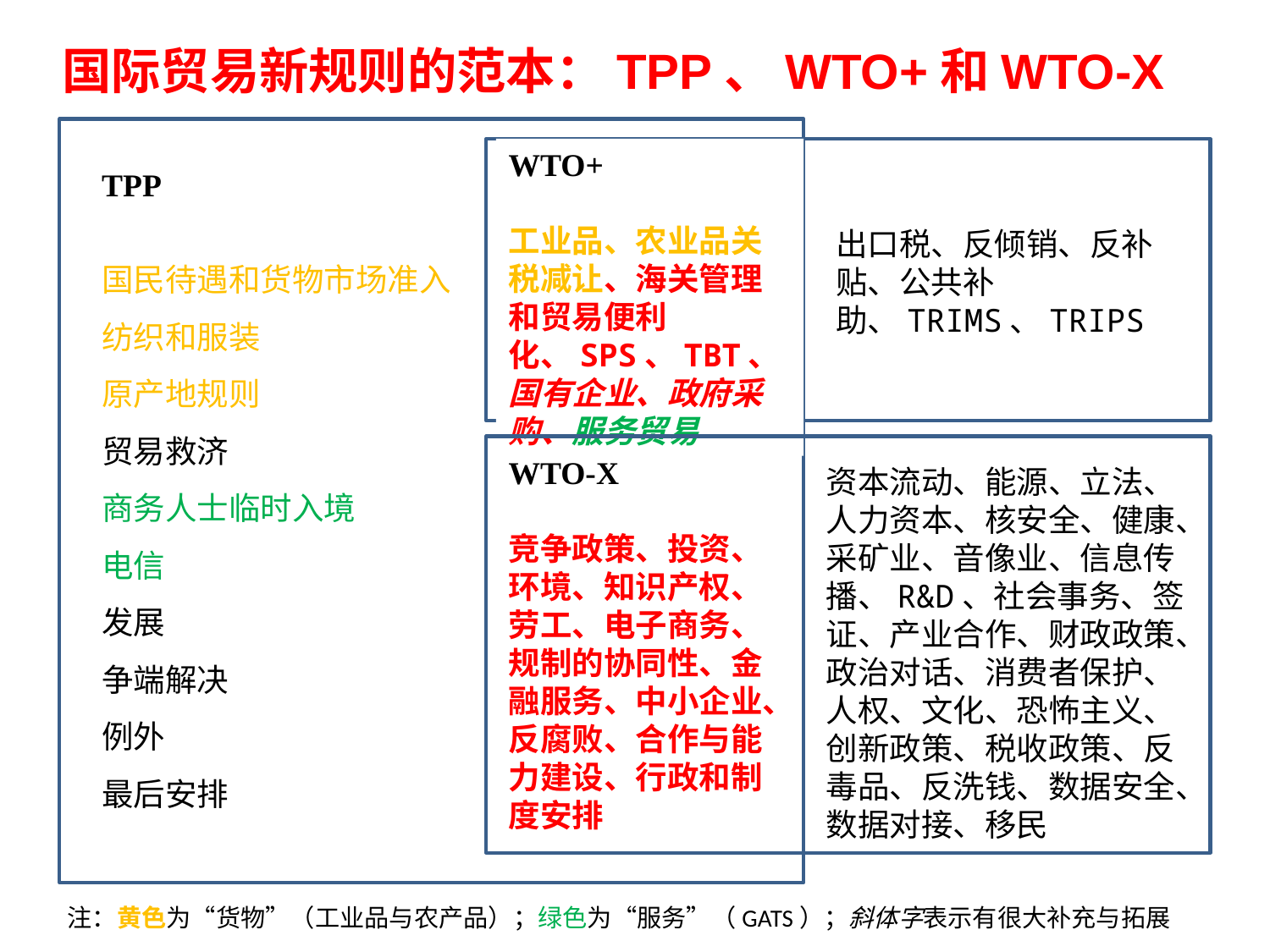

国际贸易新规则的范本：TPP、WTO+和WTO-X

WTO+

工业品、农业品关税减让、海关管理和贸易便利化、SPS、TBT、国有企业、政府采购、服务贸易
TPP

国民待遇和货物市场准入纺织和服装
原产地规则
贸易救济
商务人士临时入境
电信
发展
争端解决
例外
最后安排

出口税、反倾销、反补贴、公共补助、TRIMS、TRIPS

WTO-X

竞争政策、投资、环境、知识产权、劳工、电子商务、规制的协同性、金融服务、中小企业、反腐败、合作与能力建设、行政和制度安排

资本流动、能源、立法、人力资本、核安全、健康、采矿业、音像业、信息传播、R&D、社会事务、签证、产业合作、财政政策、政治对话、消费者保护、人权、文化、恐怖主义、创新政策、税收政策、反毒品、反洗钱、数据安全、数据对接、移民

注：黄色为“货物”（工业品与农产品）；绿色为“服务”（GATS）；斜体字表示有很大补充与拓展